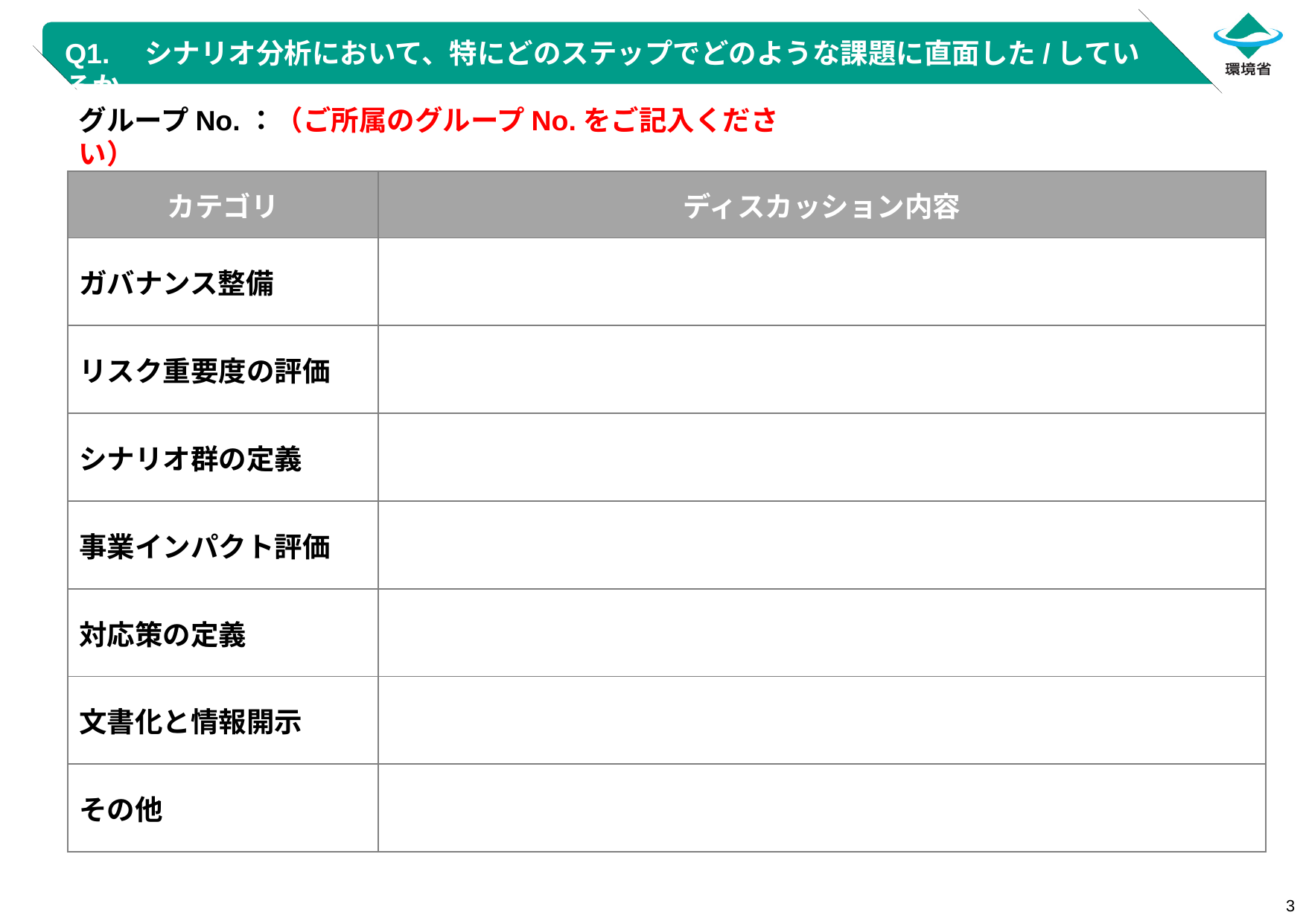

Q1.　シナリオ分析において、特にどのステップでどのような課題に直面した/しているか
グループNo.：（ご所属のグループNo.をご記入ください）
| カテゴリ | ディスカッション内容 |
| --- | --- |
| ガバナンス整備 |  |
| リスク重要度の評価 |  |
| シナリオ群の定義 |  |
| 事業インパクト評価 |  |
| 対応策の定義 |  |
| 文書化と情報開示 |  |
| その他 |  |